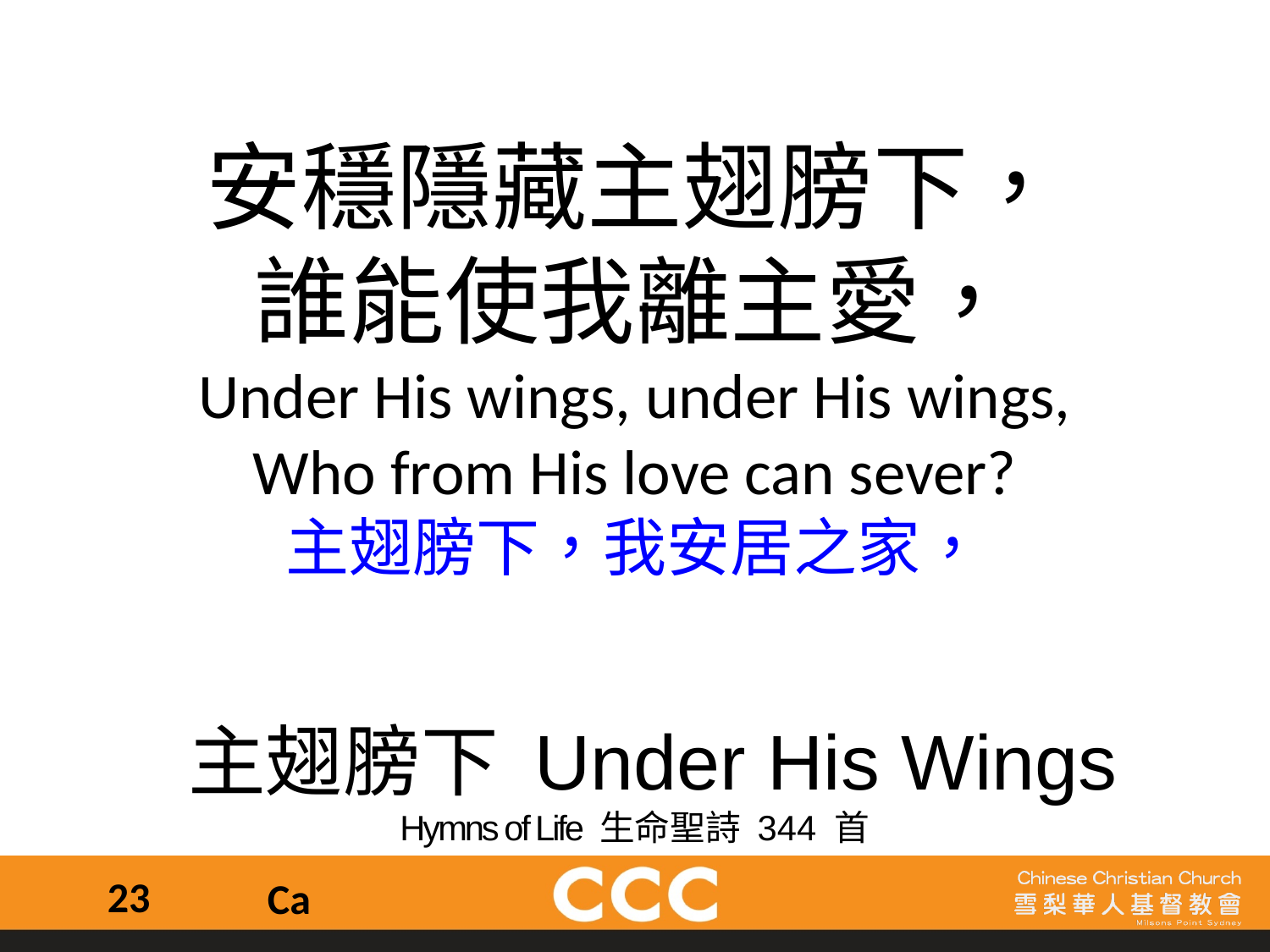

安穩隱藏主翅膀下，
誰能使我離主愛，
Under His wings, under His wings,
Who from His love can sever?
主翅膀下，我安居之家，
 主翅膀下 Under His Wings
Hymns of Life 生命聖詩 344 首

23
Ca